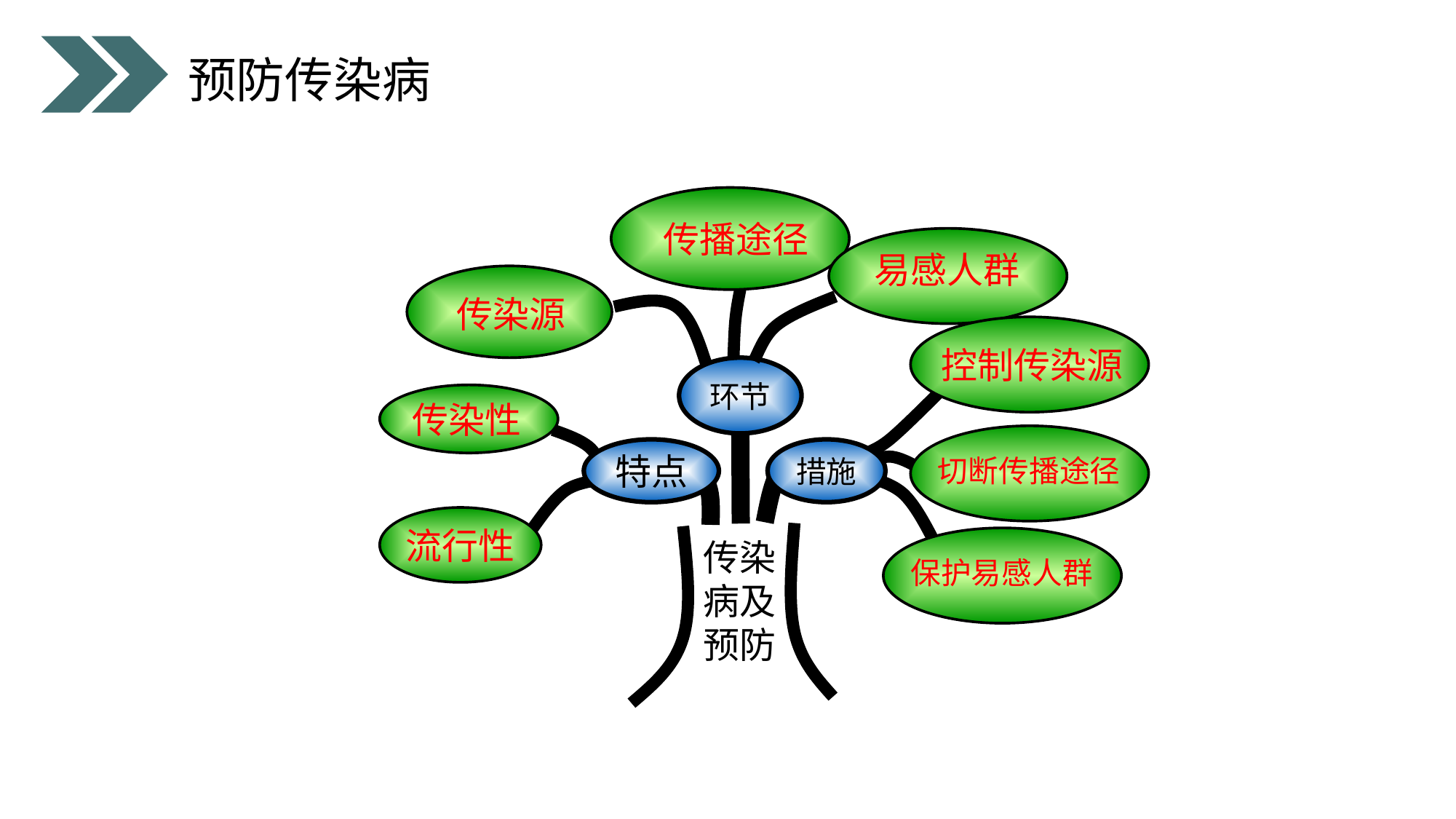

预防传染病

传播途径

易感人群

传染源

控制传染源
环节

传染性

特点
措施

切断传播途径

流行性

传染病及预防
保护易感人群